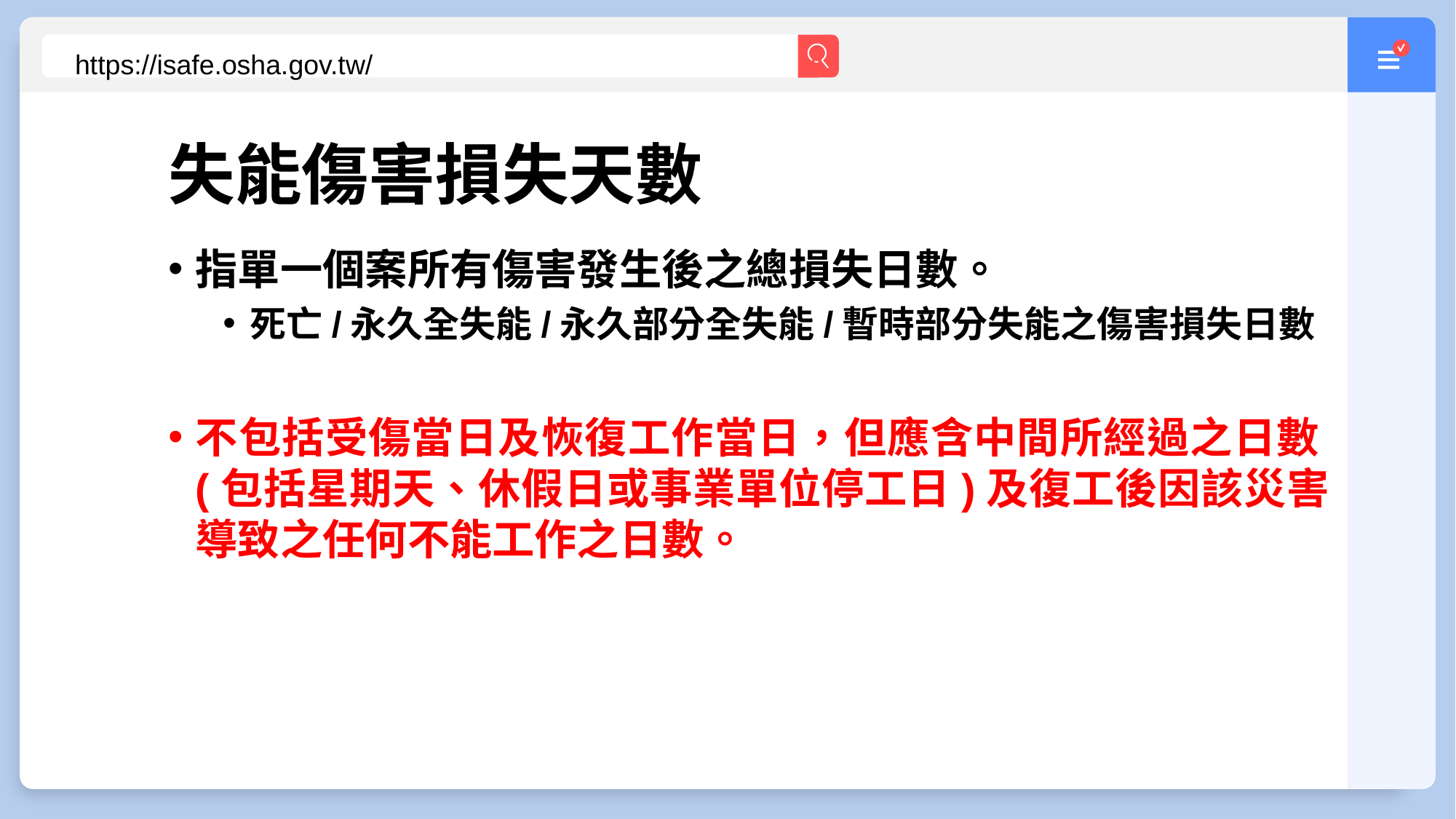

https://isafe.osha.gov.tw/
失能傷害損失天數
指單一個案所有傷害發生後之總損失日數。
死亡/永久全失能/永久部分全失能/暫時部分失能之傷害損失日數

不包括受傷當日及恢復工作當日，但應含中間所經過之日數(包括星期天、休假日或事業單位停工日)及復工後因該災害導致之任何不能工作之日數。